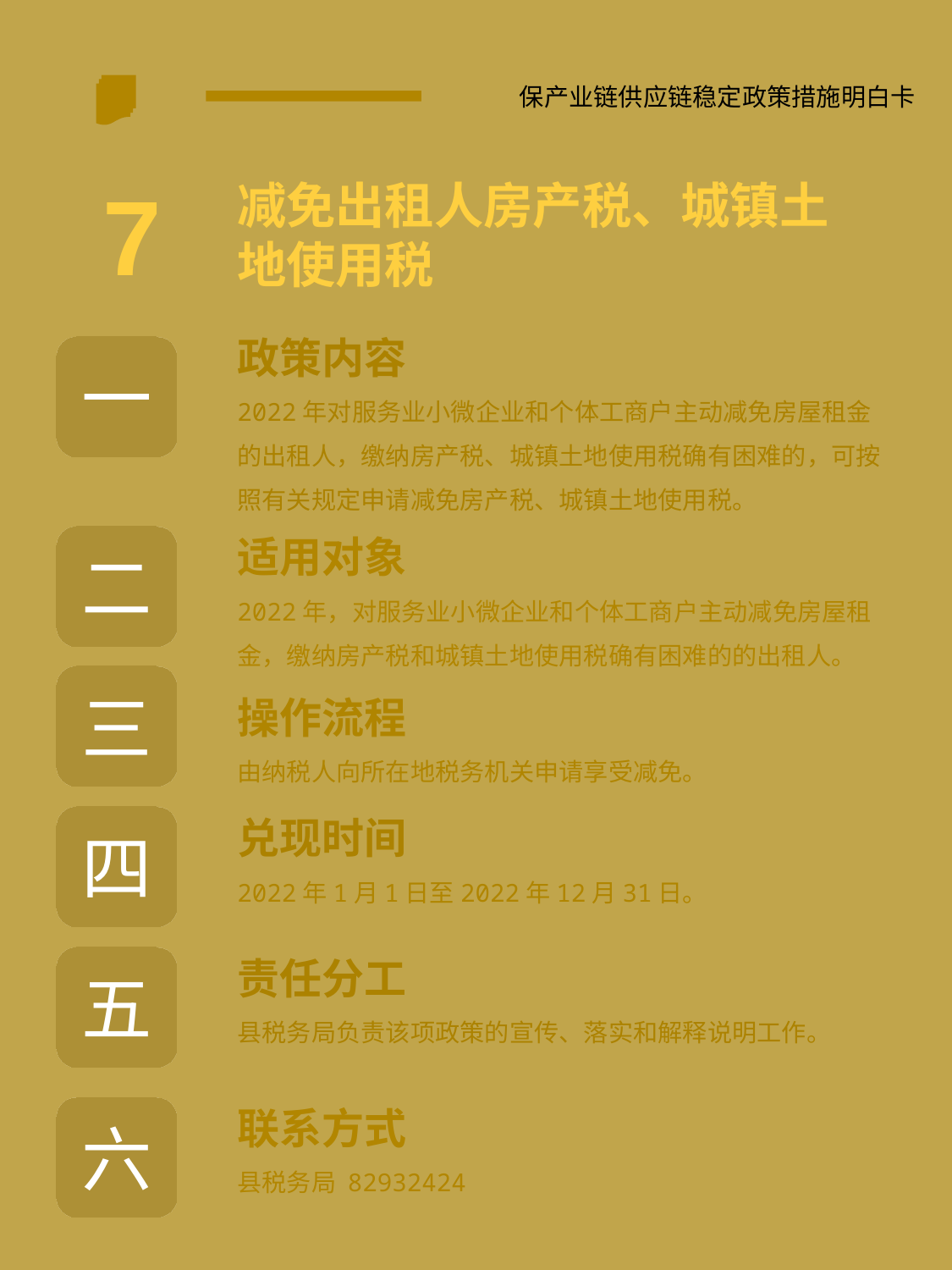

保产业链供应链稳定政策措施明白卡

7
减免出租人房产税、城镇土地使用税
政策内容
2022年对服务业小微企业和个体工商户主动减免房屋租金的出租人，缴纳房产税、城镇土地使用税确有困难的，可按照有关规定申请减免房产税、城镇土地使用税。
一
适用对象
2022年，对服务业小微企业和个体工商户主动减免房屋租金，缴纳房产税和城镇土地使用税确有困难的的出租人。
二
三
操作流程
由纳税人向所在地税务机关申请享受减免。
兑现时间
2022年1月1日至2022年12月31日。
四
责任分工
县税务局负责该项政策的宣传、落实和解释说明工作。
五
联系方式
县税务局 82932424
六